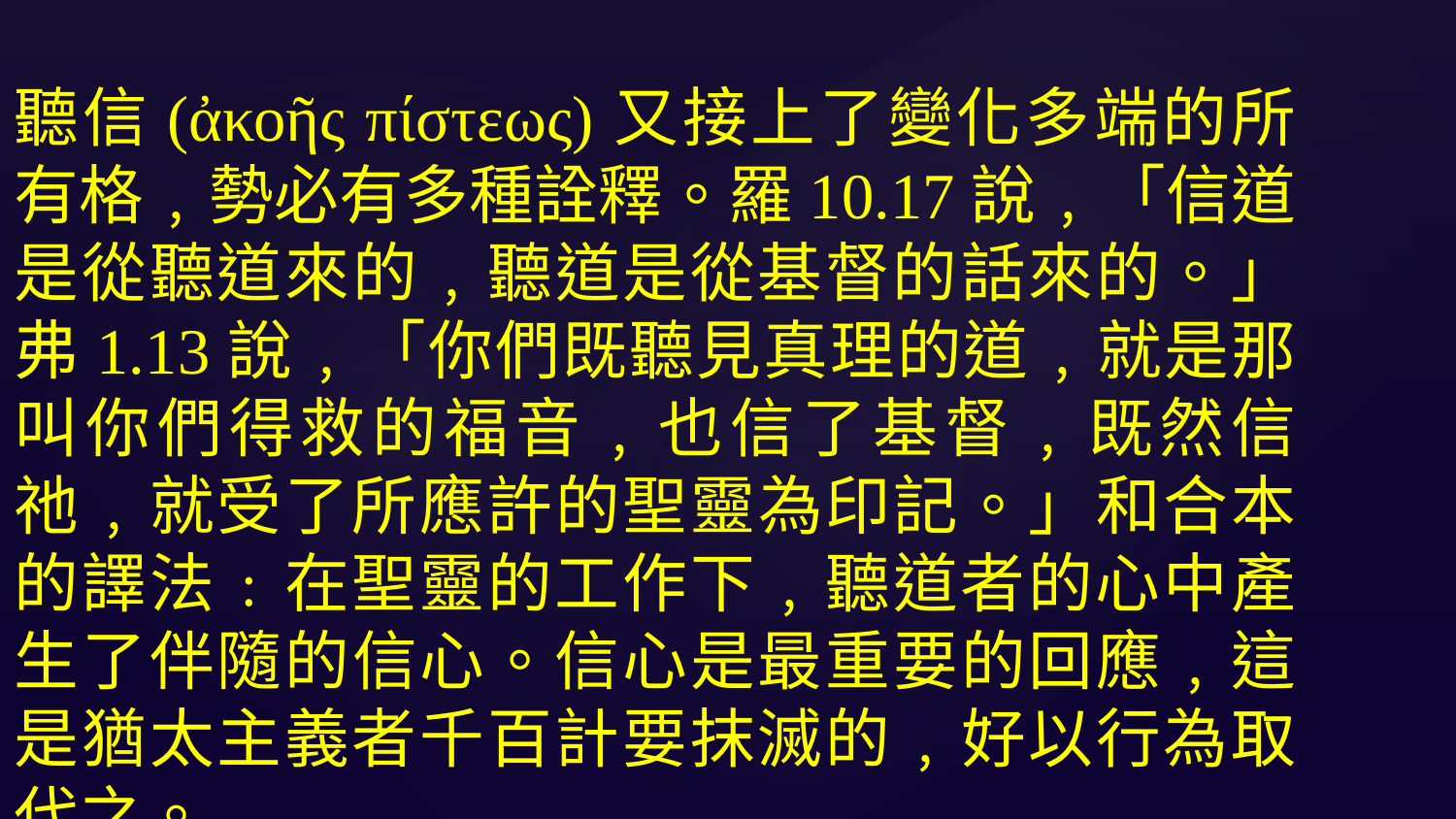

聽信(ἀκοῆς πίστεως)又接上了變化多端的所有格﹐勢必有多種詮釋。羅10.17說﹐「信道是從聽道來的﹐聽道是從基督的話來的。」弗1.13說﹐「你們既聽見真理的道﹐就是那叫你們得救的福音﹐也信了基督﹐既然信祂﹐就受了所應許的聖靈為印記。」和合本的譯法﹕在聖靈的工作下﹐聽道者的心中產生了伴隨的信心。信心是最重要的回應﹐這是猶太主義者千百計要抹滅的﹐好以行為取代之。